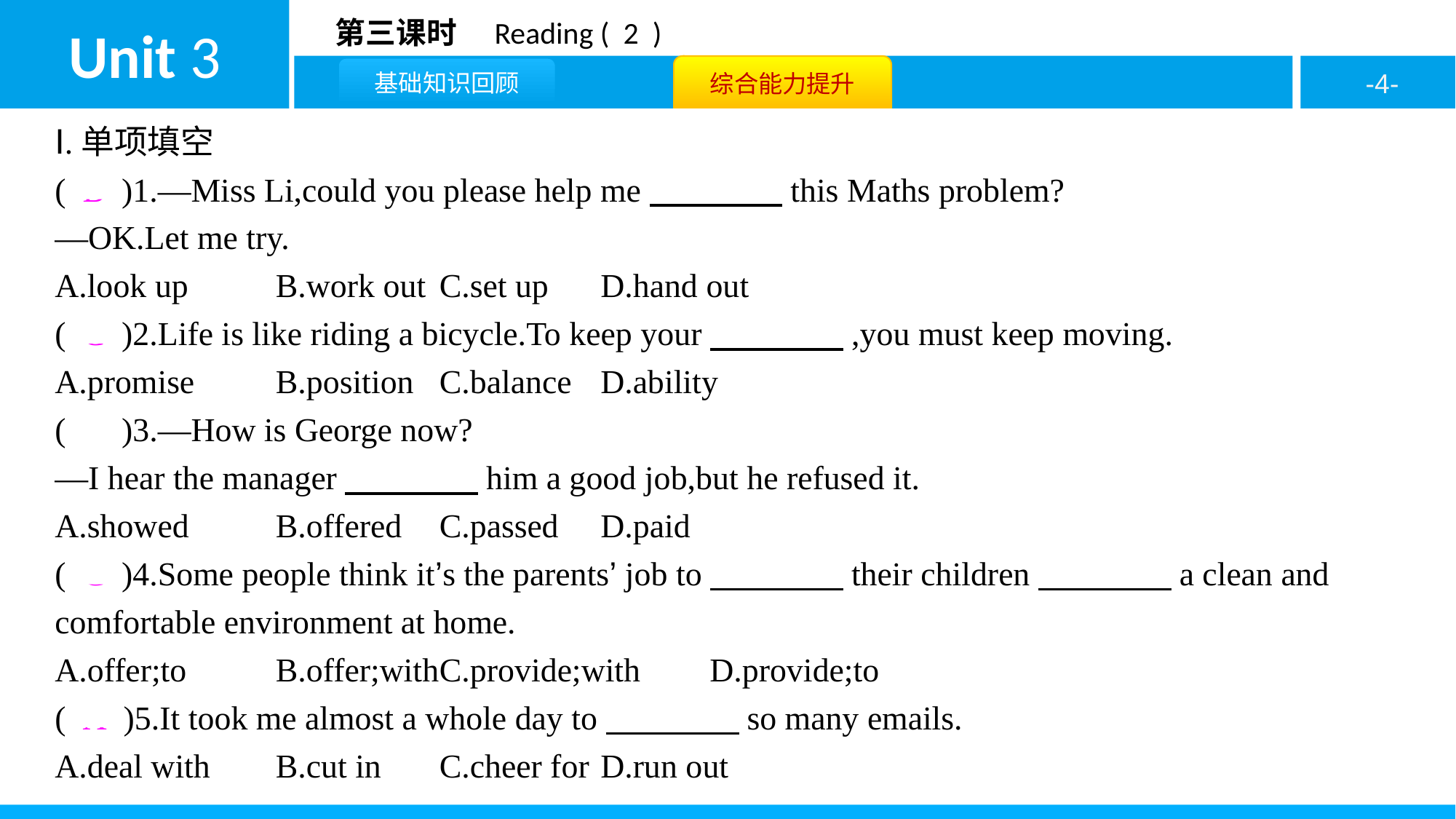

Ⅰ.单项填空
(  B  )1.—Miss Li,could you please help me　　　　this Maths problem?
—OK.Let me try.
A.look up	B.work out	C.set up	D.hand out
(  C  )2.Life is like riding a bicycle.To keep your　　　　,you must keep moving.
A.promise	B.position	C.balance	D.ability
(  B  )3.—How is George now?
—I hear the manager　　　　him a good job,but he refused it.
A.showed	B.offered	C.passed	D.paid
(  C  )4.Some people think it’s the parents’ job to　　　　their children　　　　a clean and comfortable environment at home.
A.offer;to	B.offer;with	C.provide;with	D.provide;to
(  A  )5.It took me almost a whole day to　　　　so many emails.
A.deal with	B.cut in	C.cheer for	D.run out